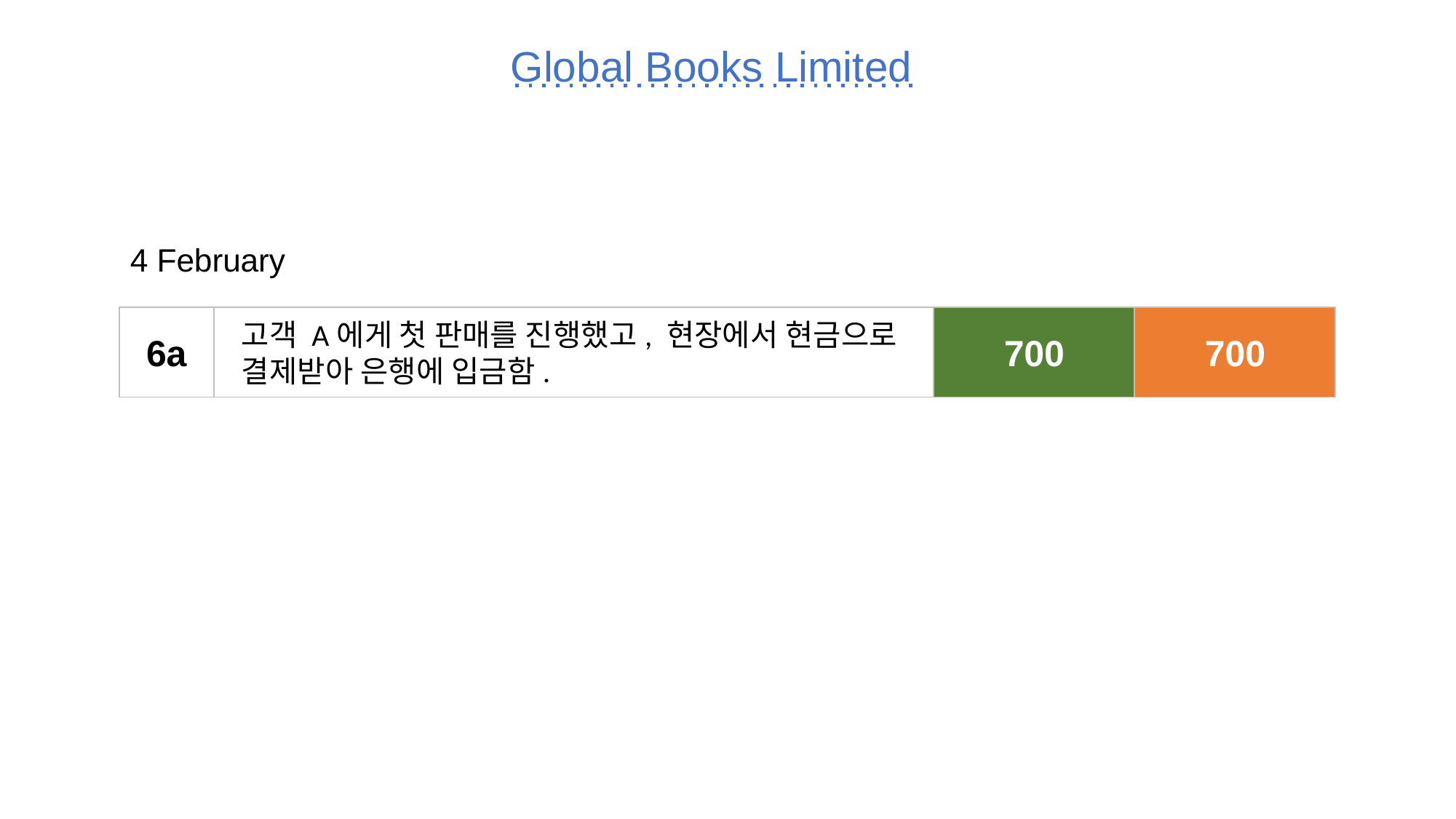

Global Books Limited
4 February
6a
Cash
700
Sales
700
고객 A에게 첫 판매를 진행했고, 현장에서 현금으로 결제받아 은행에 입금함.
700
700